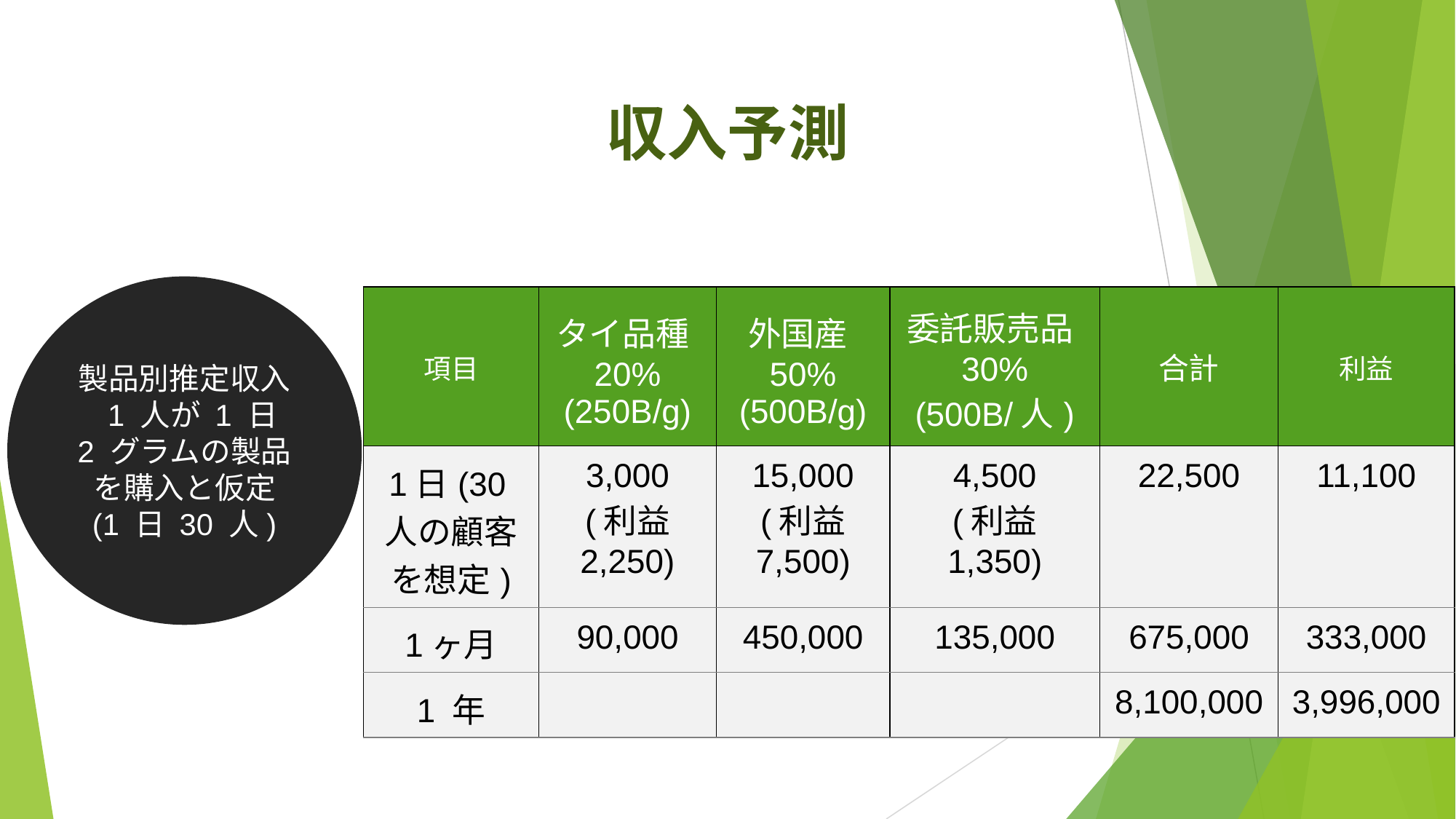

収入予測
| 項目 | タイ品種20% (250B/g) | 外国産50% (500B/g) | 委託販売品30% (500B/人) | 合計 | 利益 |
| --- | --- | --- | --- | --- | --- |
| 1日(30人の顧客を想定) | 3,000 (利益 2,250) | 15,000 (利益 7,500) | 4,500 (利益 1,350) | 22,500 | 11,100 |
| 1ヶ月 | 90,000 | 450,000 | 135,000 | 675,000 | 333,000 |
| 1 年 |  |  |  | 8,100,000 | 3,996,000 |
製品別推定収入
  1 人が 1 日 2 グラムの製品を購入と仮定
(1 日 30 人)